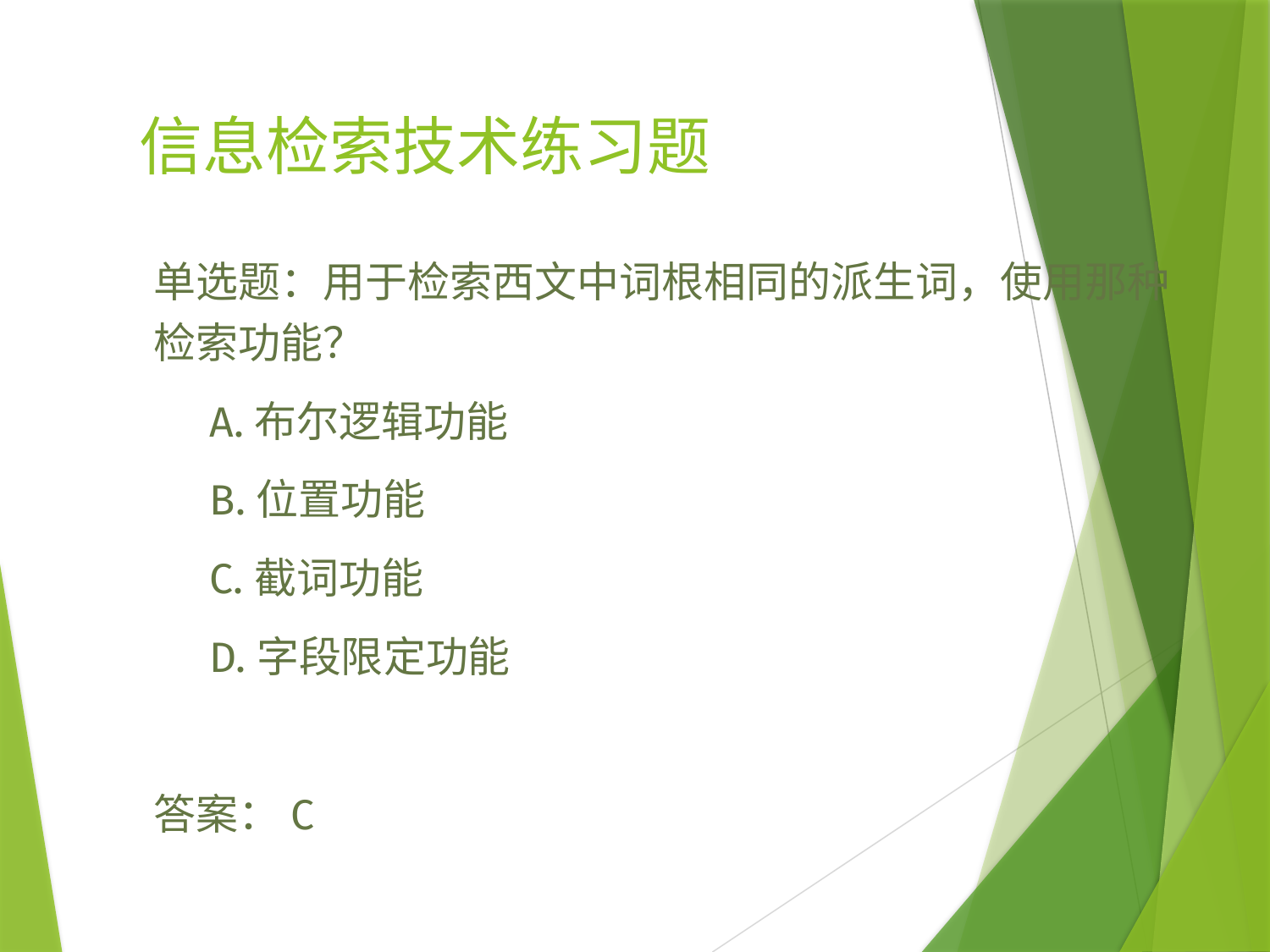

# 信息检索技术练习题
单选题：用于检索西文中词根相同的派生词，使用那种检索功能？
     A.布尔逻辑功能
     B.位置功能
     C.截词功能
     D.字段限定功能

答案：C